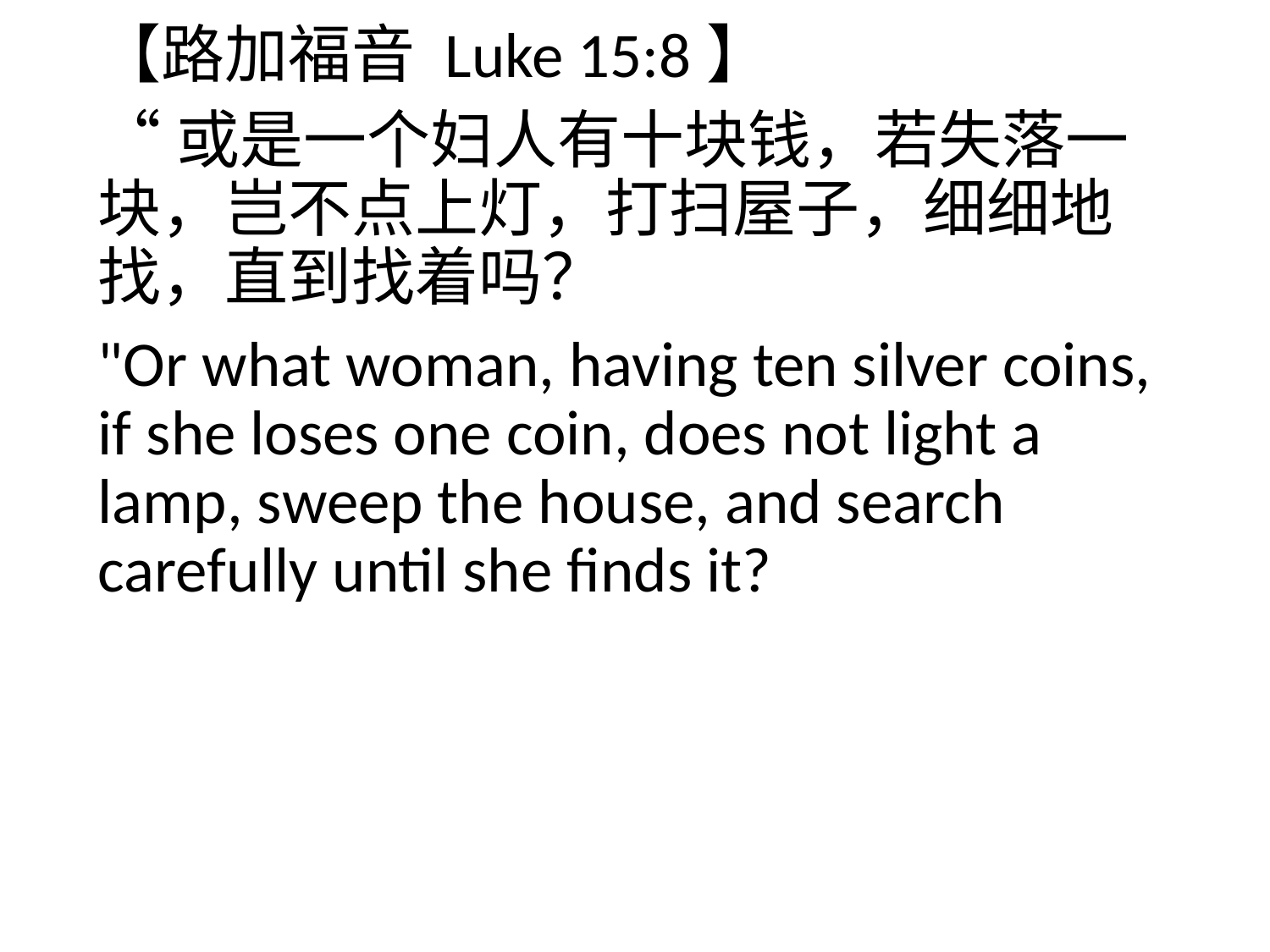

【路加福音 Luke 15:8】
“或是一个妇人有十块钱，若失落一块，岂不点上灯，打扫屋子，细细地找，直到找着吗？
"Or what woman, having ten silver coins, if she loses one coin, does not light a lamp, sweep the house, and search carefully until she finds it?